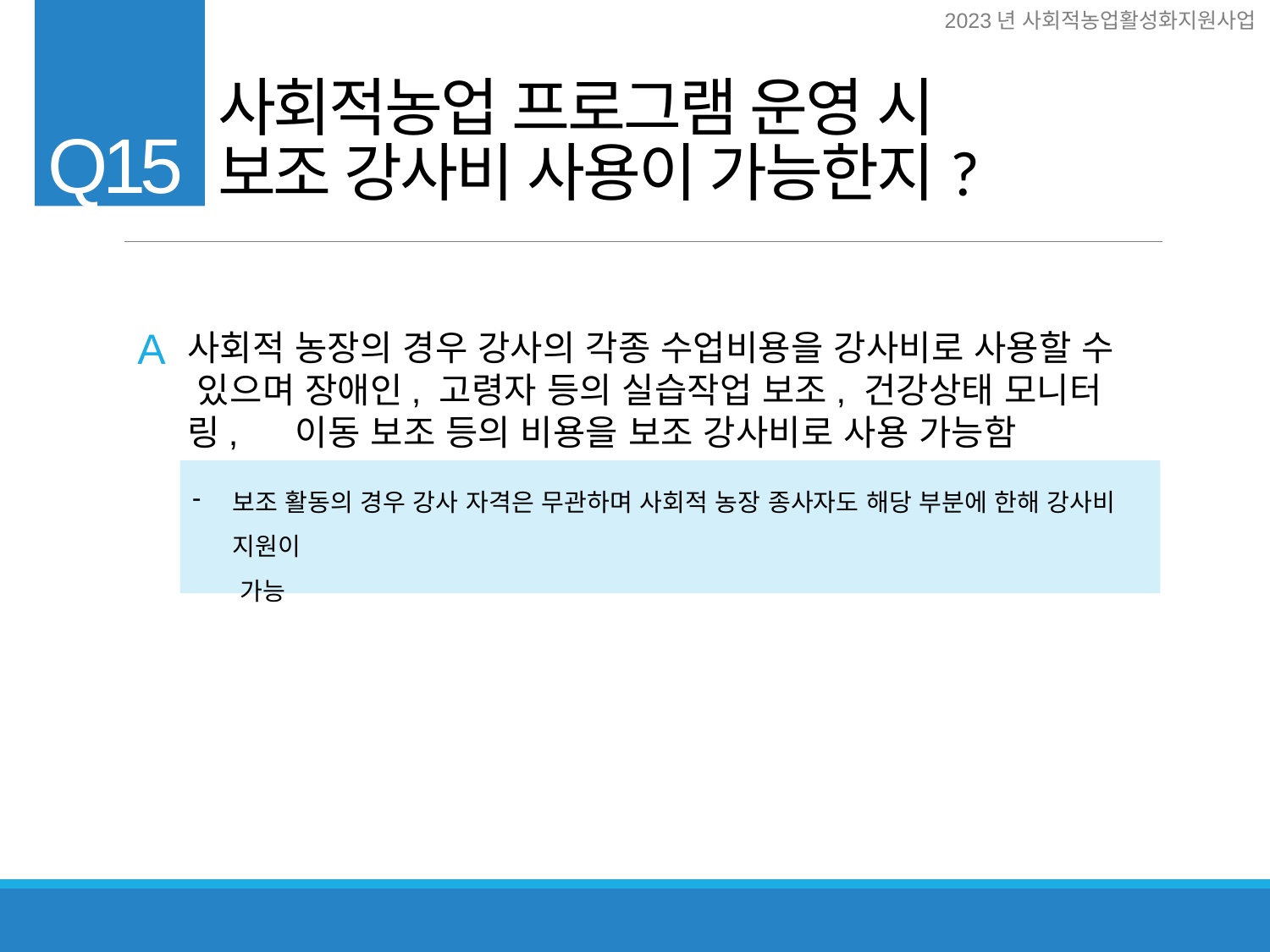

사회적농업 프로그램 운영 시
보조 강사비 사용이 가능한지?
Q15
A
사회적 농장의 경우 강사의 각종 수업비용을 강사비로 사용할 수    있으며 장애인, 고령자 등의 실습작업 보조, 건강상태 모니터링,     이동 보조 등의 비용을 보조 강사비로 사용 가능함

보조 활동의 경우 강사 자격은 무관하며 사회적 농장 종사자도 해당 부분에 한해 강사비 지원이
      가능